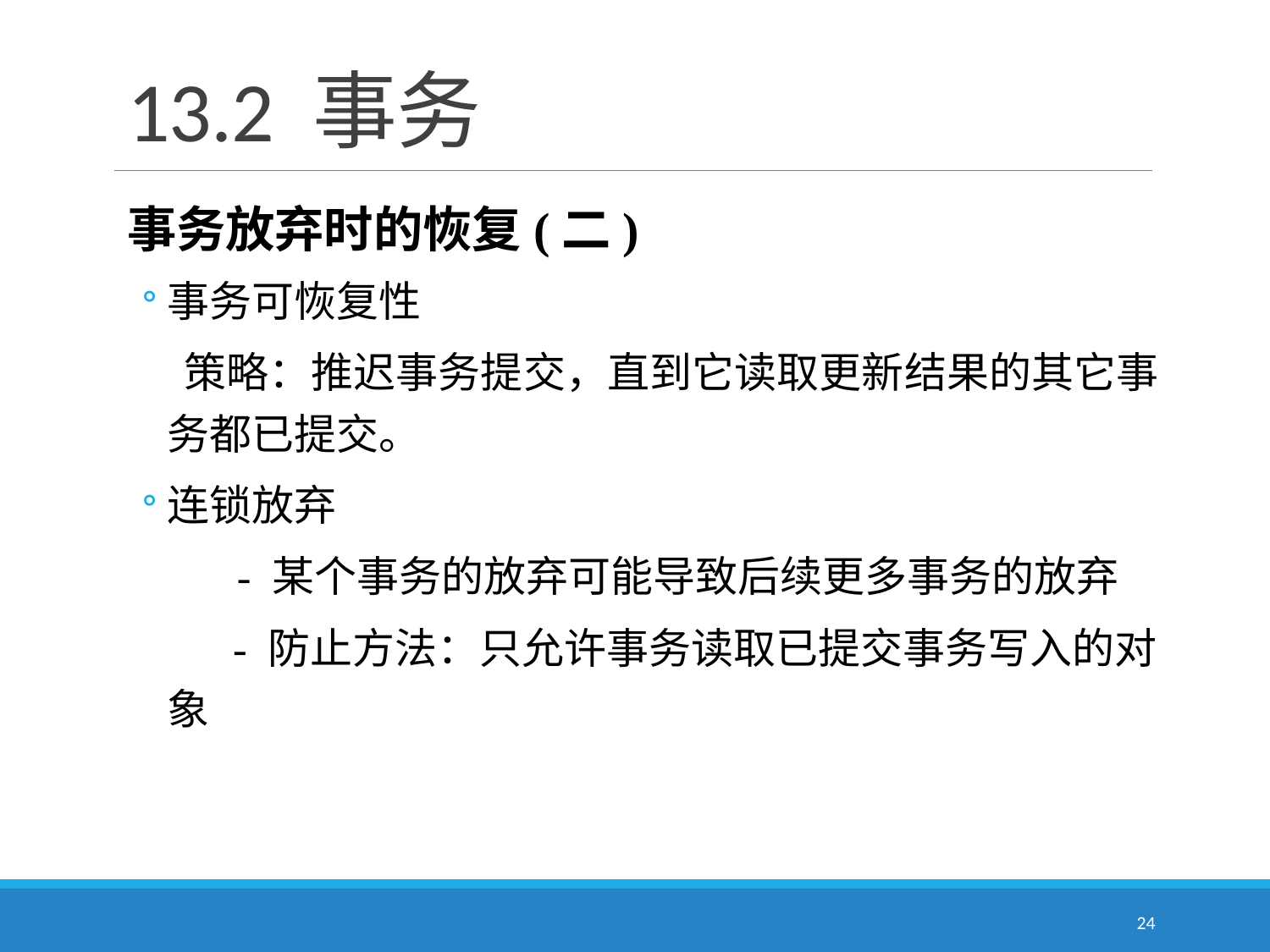

# 13.2 事务
事务放弃时的恢复(二)
事务可恢复性
　策略：推迟事务提交，直到它读取更新结果的其它事务都已提交。
连锁放弃
　　- 某个事务的放弃可能导致后续更多事务的放弃
　    - 防止方法：只允许事务读取已提交事务写入的对象

24